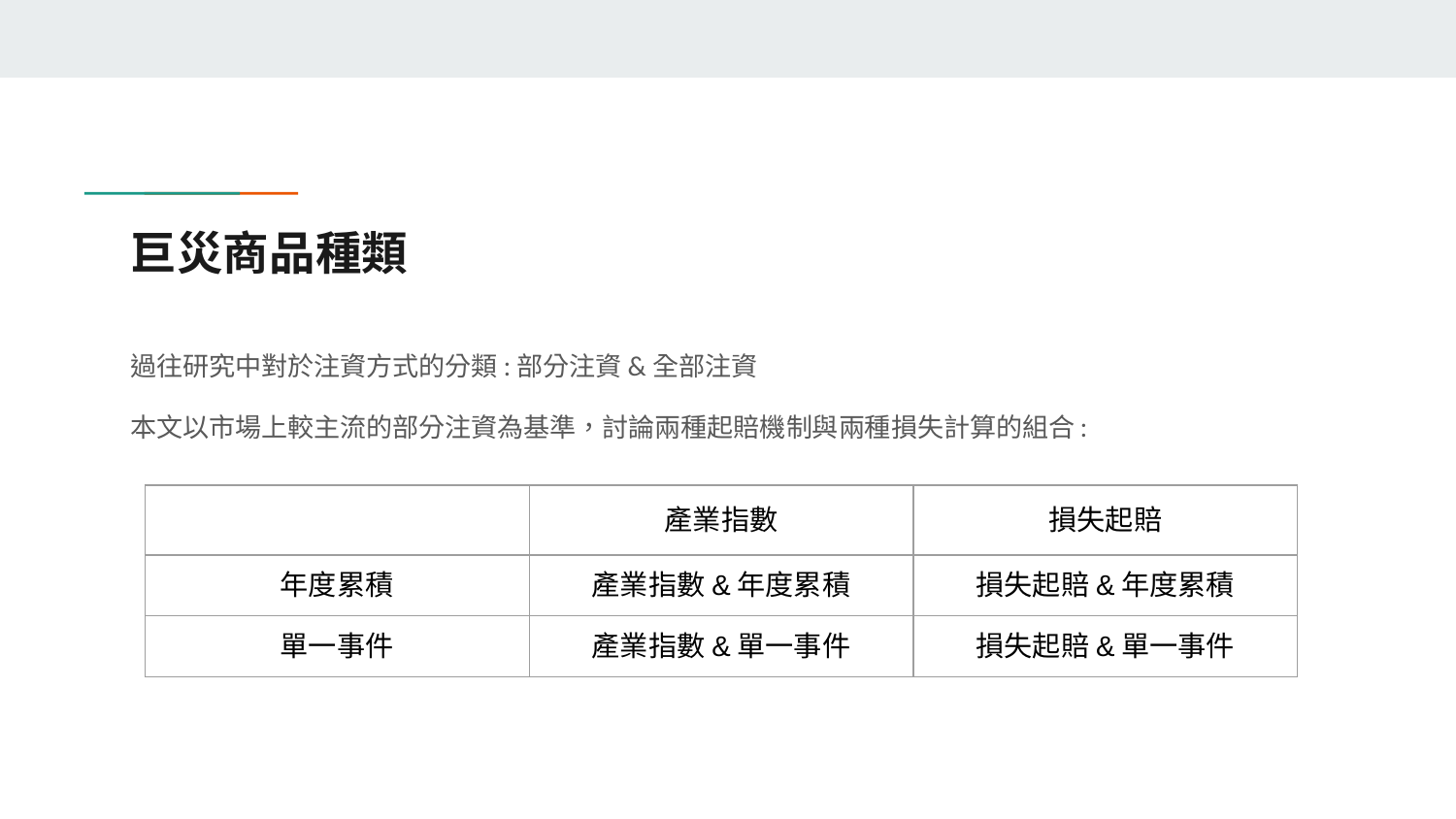

# 巨災商品種類
過往研究中對於注資方式的分類:部分注資&全部注資
本文以市場上較主流的部分注資為基準，討論兩種起賠機制與兩種損失計算的組合:
|  | 產業指數 | 損失起賠 |
| --- | --- | --- |
| 年度累積 | 產業指數&年度累積 | 損失起賠&年度累積 |
| 單一事件 | 產業指數&單一事件 | 損失起賠&單一事件 |